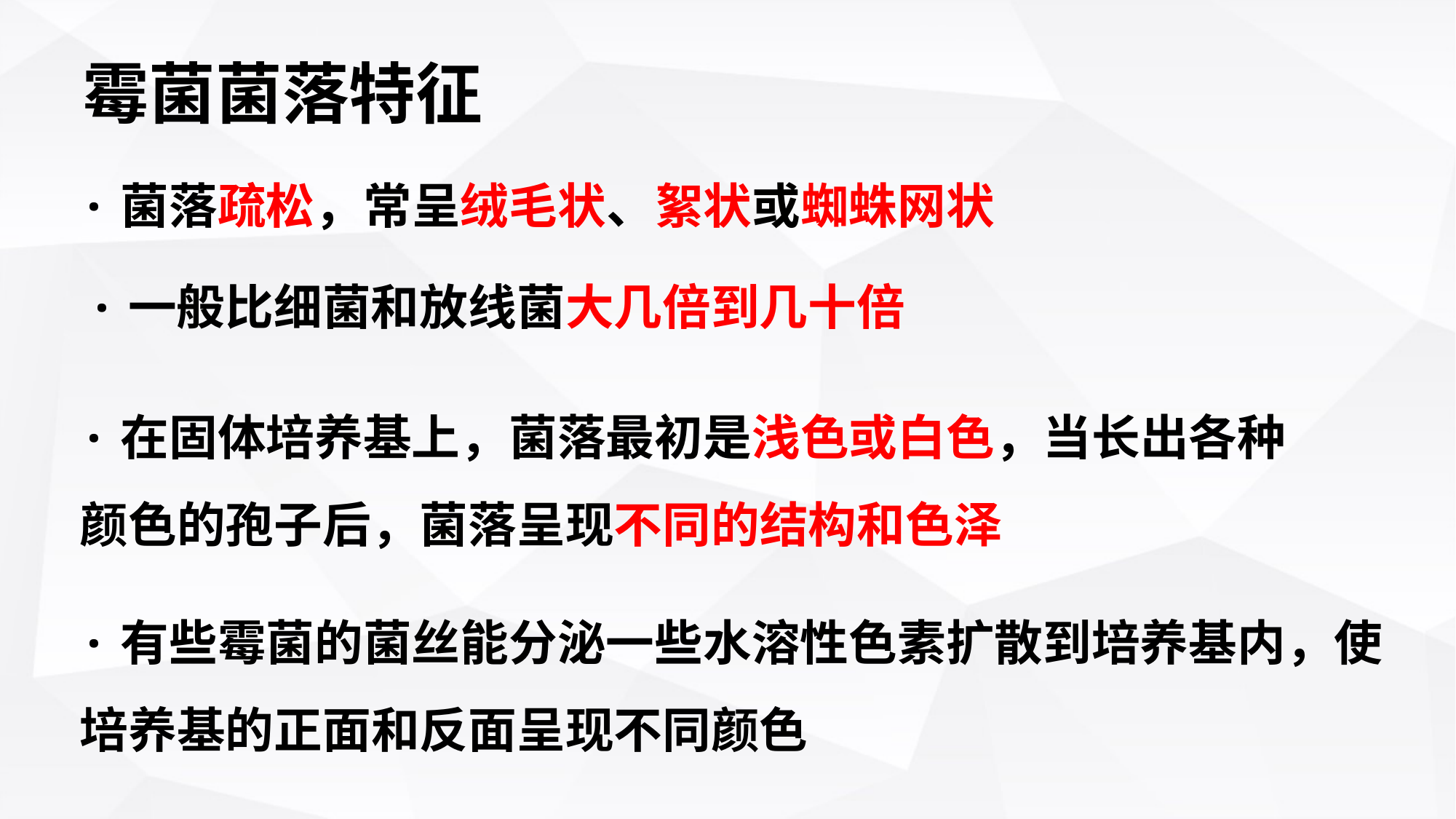

霉菌菌落特征
·菌落疏松，常呈绒毛状、絮状或蜘蛛网状
·一般比细菌和放线菌大几倍到几十倍
·在固体培养基上，菌落最初是浅色或白色，当长出各种颜色的孢子后，菌落呈现不同的结构和色泽
·有些霉菌的菌丝能分泌一些水溶性色素扩散到培养基内，使培养基的正面和反面呈现不同颜色